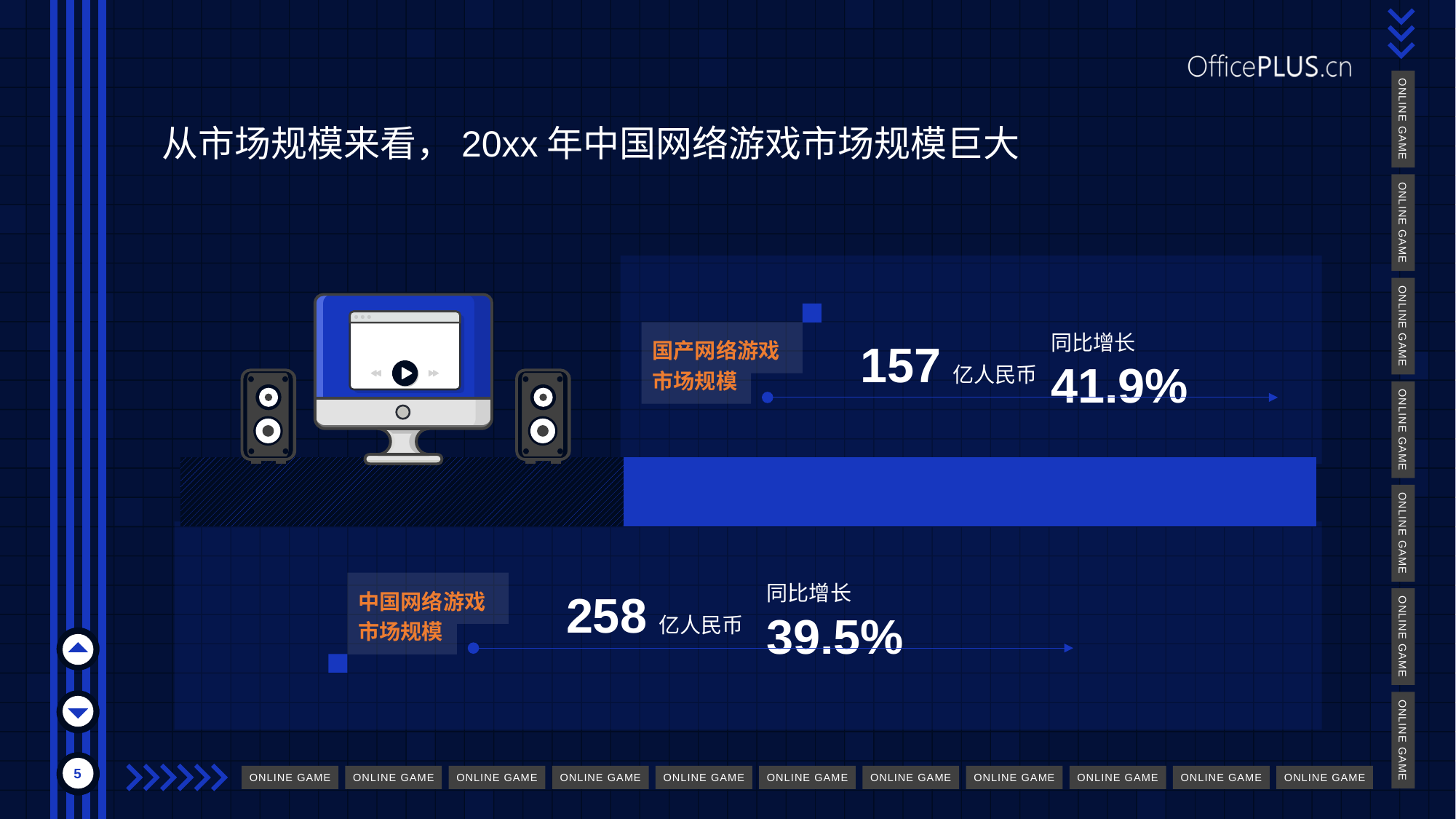

# 从市场规模来看，20xx年中国网络游戏市场规模巨大

国产网络游戏市场规模
同比增长41.9%
157亿人民币

### Chart

| Category | Series 1 | Series 2 |
|---|---|---|
| Category 1 | 0.39 | 0.61 |
中国网络游戏市场规模

同比增长39.5%
258亿人民币